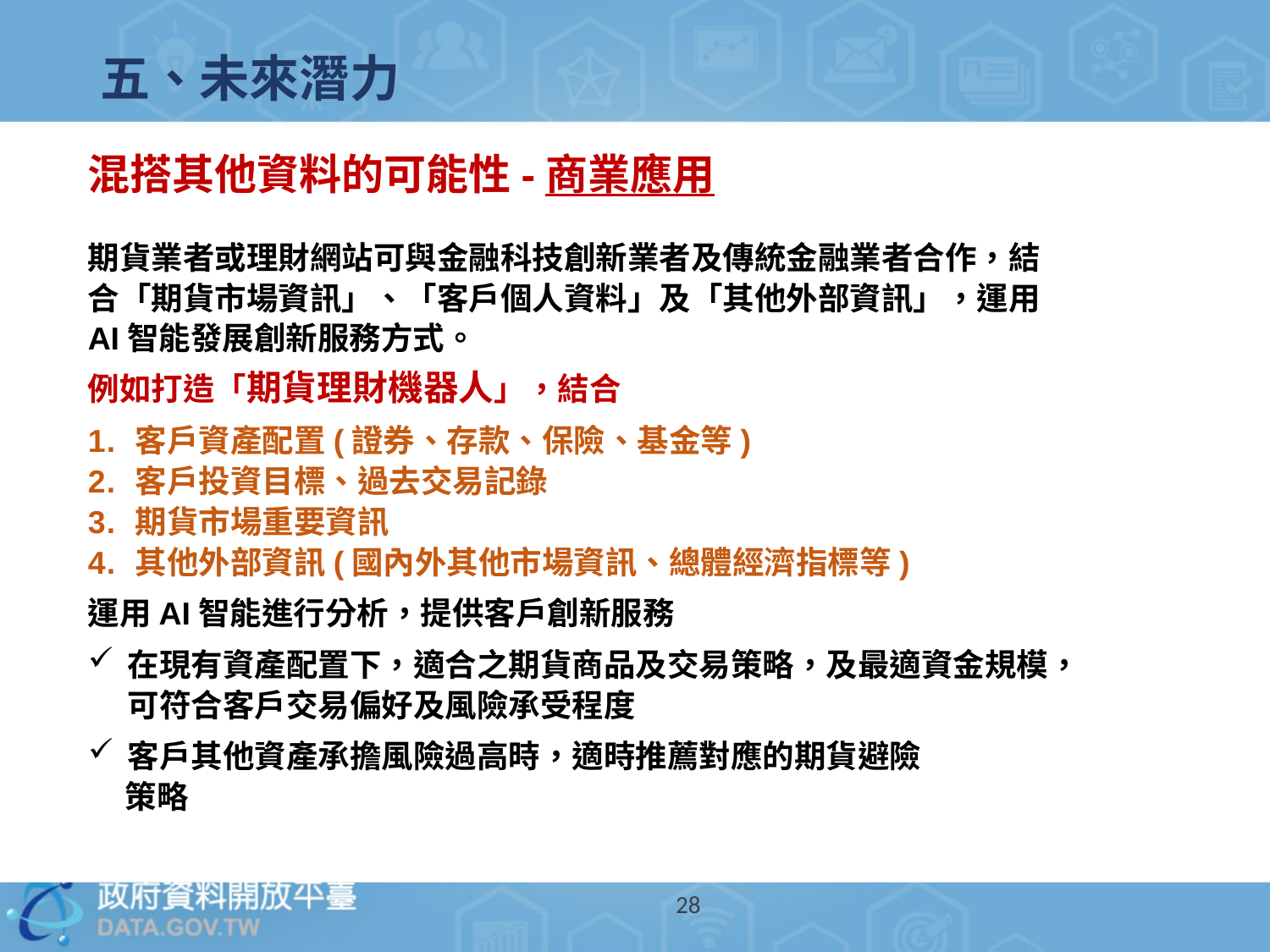

# 五、未來潛力

混搭其他資料的可能性-商業應用

期貨業者或理財網站可與金融科技創新業者及傳統金融業者合作，結合「期貨市場資訊」、「客戶個人資料」及「其他外部資訊」，運用AI智能發展創新服務方式。
例如打造「期貨理財機器人」，結合
客戶資產配置(證券、存款、保險、基金等)
客戶投資目標、過去交易記錄
期貨市場重要資訊
其他外部資訊(國內外其他市場資訊、總體經濟指標等)
運用AI智能進行分析，提供客戶創新服務
在現有資產配置下，適合之期貨商品及交易策略，及最適資金規模，可符合客戶交易偏好及風險承受程度
客戶其他資產承擔風險過高時，適時推薦對應的期貨避險
策略
28